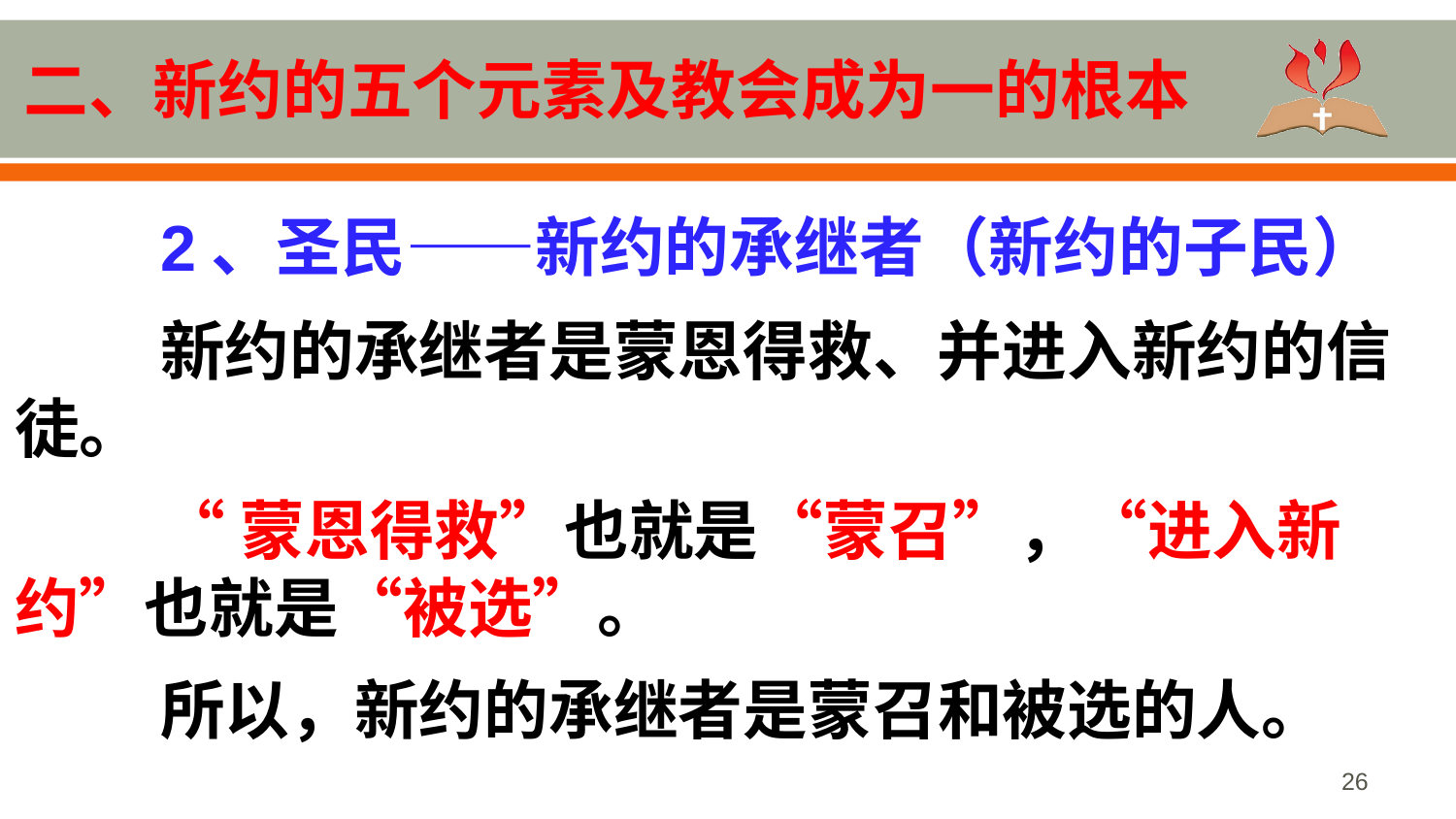

# 二、新约的五个元素及教会成为一的根本
	2、圣民——新约的承继者（新约的子民）
新约的承继者是蒙恩得救、并进入新约的信徒。
“蒙恩得救”也就是“蒙召”，“进入新约”也就是“被选”。
所以，新约的承继者是蒙召和被选的人。

26